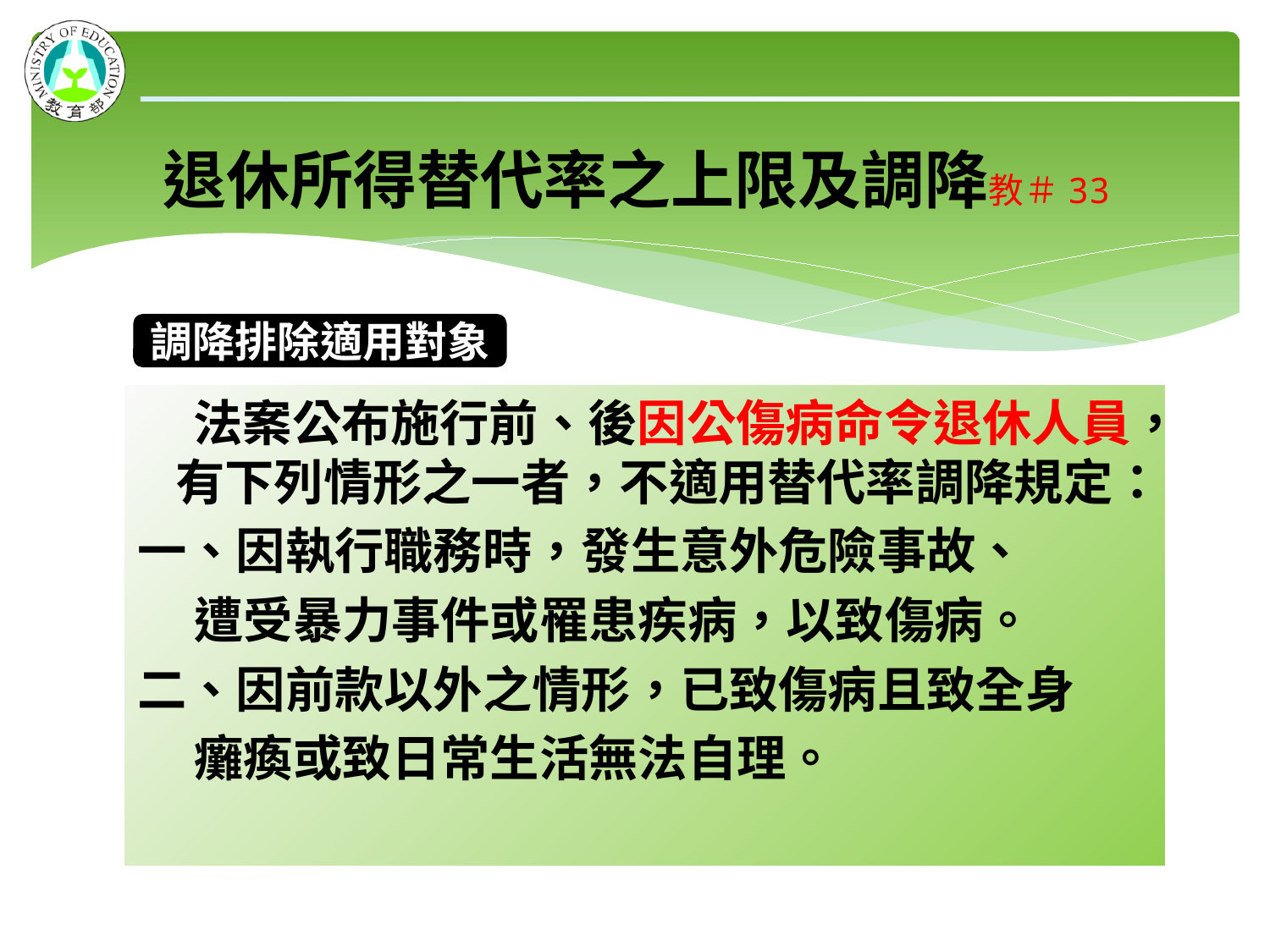

# 退休所得替代率之上限及調降教＃33
調降排除適用對象
    法案公布施行前、後因公傷病命令退休人員，有下列情形之一者，不適用替代率調降規定：
一、因執行職務時，發生意外危險事故、
    遭受暴力事件或罹患疾病，以致傷病。
二、因前款以外之情形，已致傷病且致全身
    癱瘓或致日常生活無法自理。